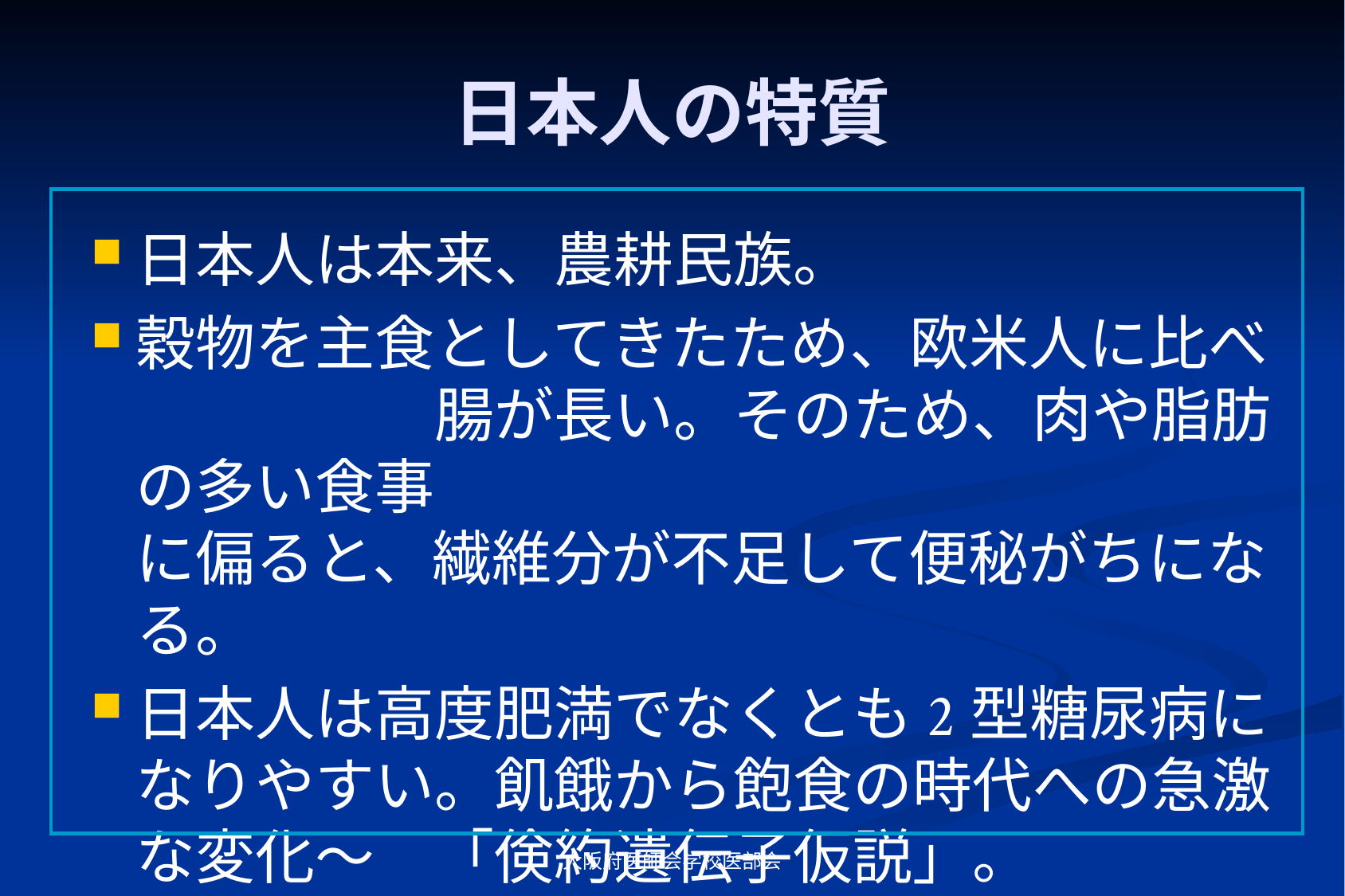

# 日本人の特質

日本人は本来、農耕民族。
穀物を主食としてきたため、欧米人に比べ　　　　　腸が長い。そのため、肉や脂肪の多い食事
に偏ると、繊維分が不足して便秘がちになる。
日本人は高度肥満でなくとも2型糖尿病になりやすい。飢餓から飽食の時代への急激な変化～　「倹約遺伝子仮説」。
大阪府医師会学校医部会